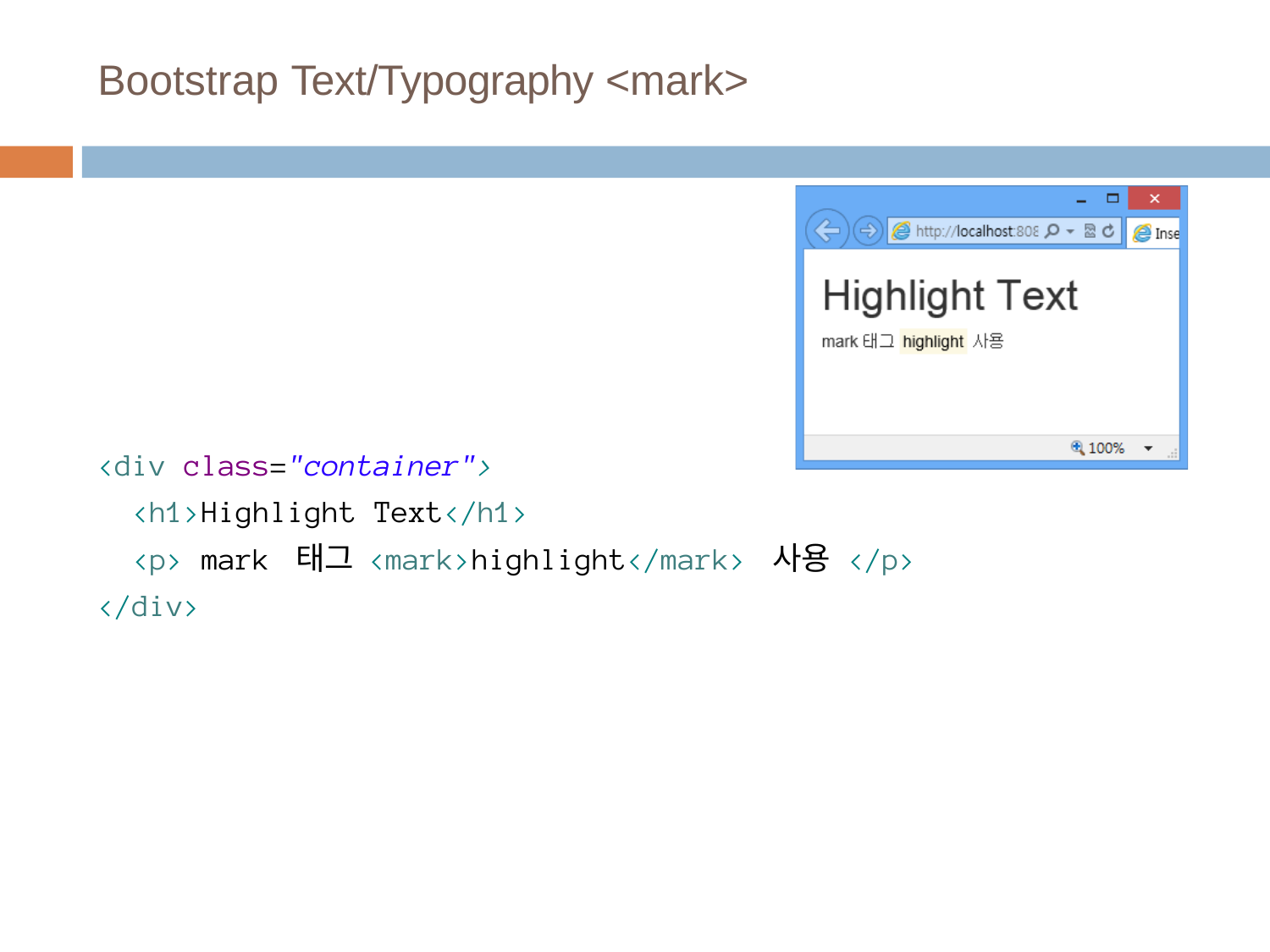

# Bootstrap Text/Typography <mark>

<div class="container">
<h1>Highlight Text</h1>
<p> mark 태그 <mark>highlight</mark> 사용 </p>
</div>